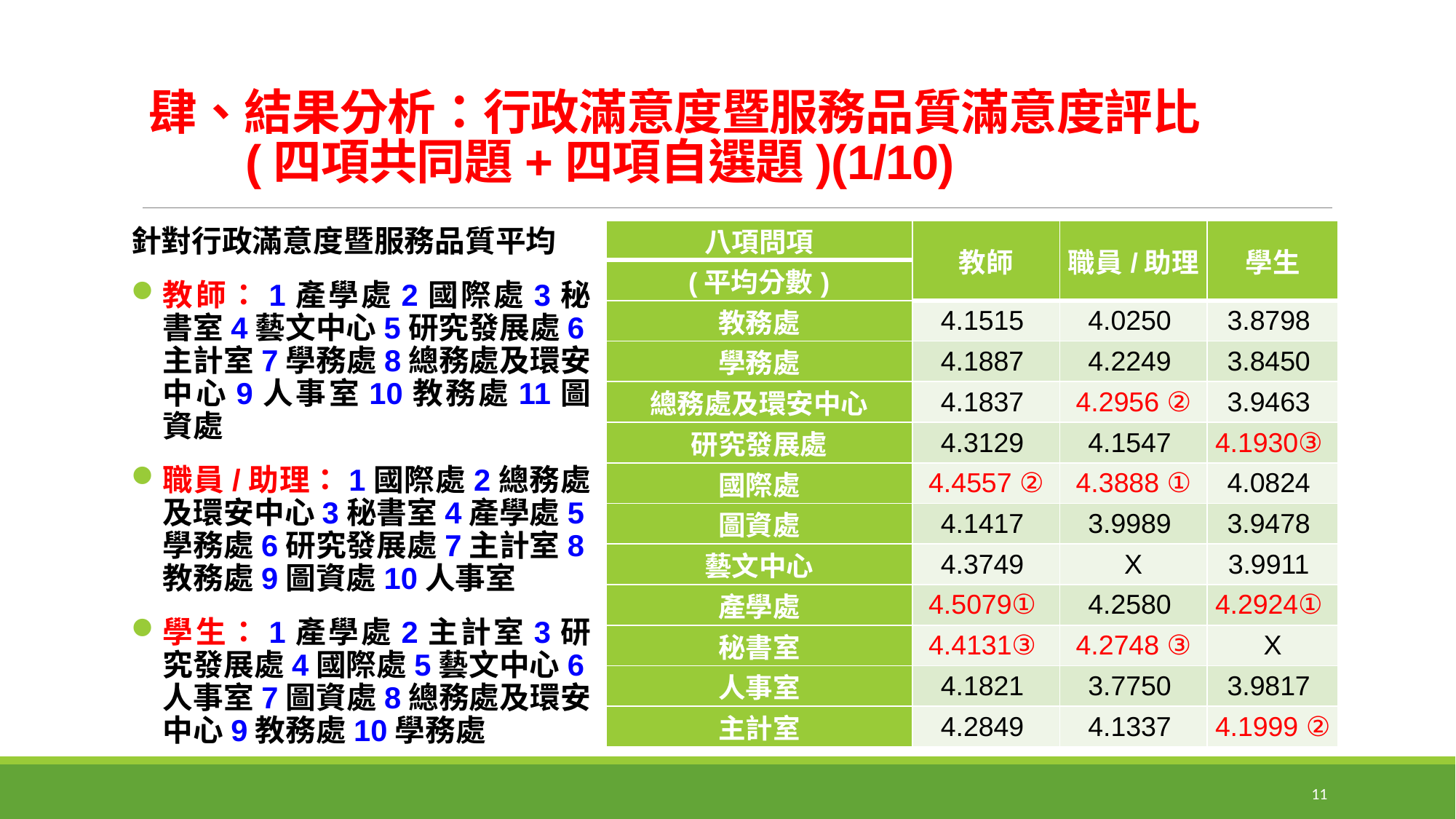

# 肆、結果分析：行政滿意度暨服務品質滿意度評比 (四項共同題+四項自選題)(1/10)
針對行政滿意度暨服務品質平均
教師：1產學處2國際處3秘書室4藝文中心5研究發展處6主計室7學務處8總務處及環安中心9人事室10教務處11圖資處
職員/助理：1國際處2總務處及環安中心3秘書室4產學處5學務處6研究發展處7主計室8教務處9圖資處10人事室
學生：1產學處2主計室3研究發展處4國際處5藝文中心6人事室7圖資處8總務處及環安中心9教務處10學務處
| 八項問項 | 教師 | 職員/助理 | 學生 |
| --- | --- | --- | --- |
| (平均分數) |  |  |  |
| 教務處 | 4.1515 | 4.0250 | 3.8798 |
| 學務處 | 4.1887 | 4.2249 | 3.8450 |
| 總務處及環安中心 | 4.1837 | 4.2956 ② | 3.9463 |
| 研究發展處 | 4.3129 | 4.1547 | 4.1930③ |
| 國際處 | 4.4557 ② | 4.3888 ① | 4.0824 |
| 圖資處 | 4.1417 | 3.9989 | 3.9478 |
| 藝文中心 | 4.3749 | X | 3.9911 |
| 產學處 | 4.5079① | 4.2580 | 4.2924① |
| 秘書室 | 4.4131③ | 4.2748 ③ | X |
| 人事室 | 4.1821 | 3.7750 | 3.9817 |
| 主計室 | 4.2849 | 4.1337 | 4.1999 ② |
11